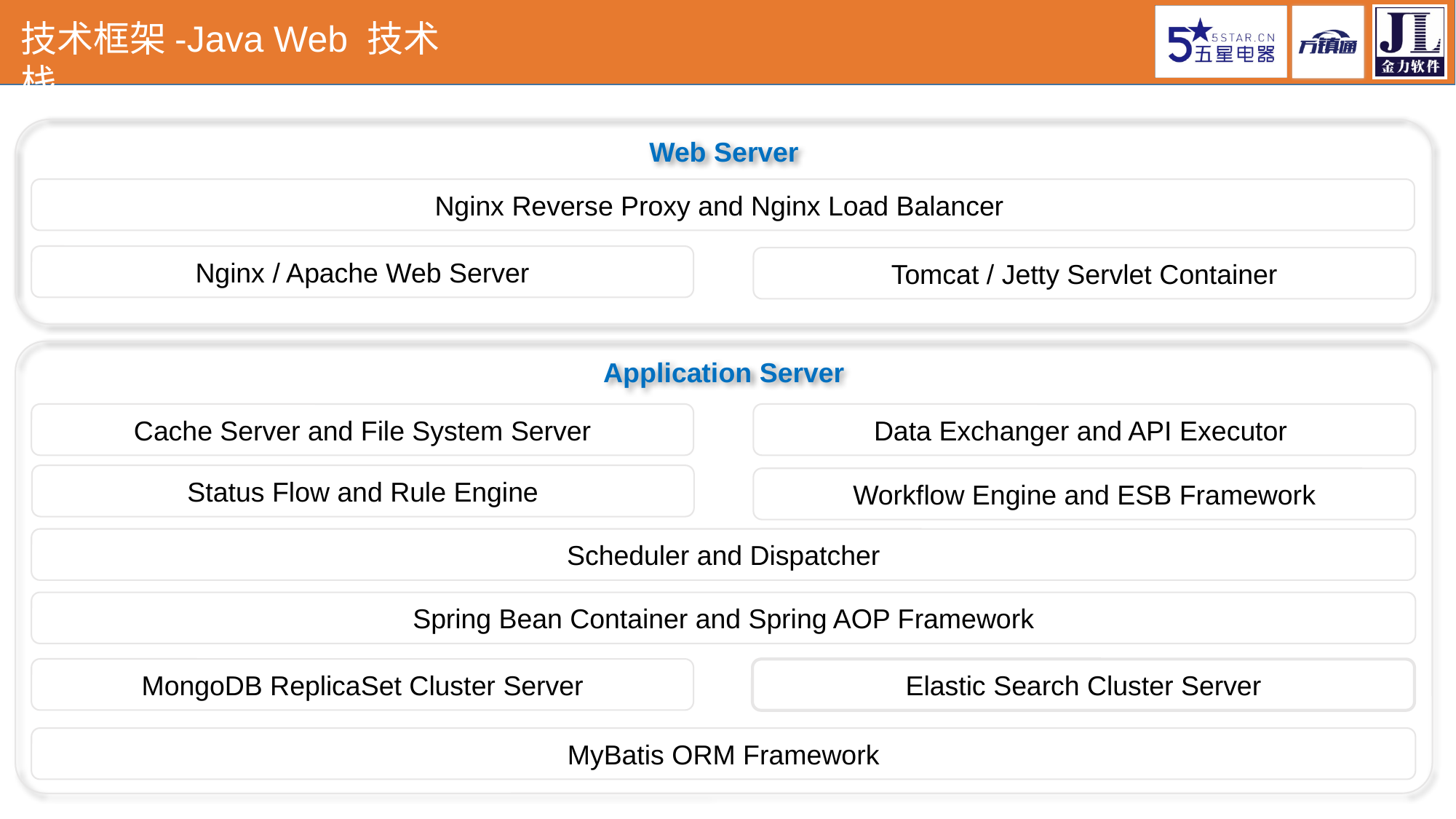

技术框架-Java Web 技术栈
Web Server
Nginx Reverse Proxy and Nginx Load Balancer
Nginx / Apache Web Server
Tomcat / Jetty Servlet Container
Application Server
Cache Server and File System Server
Data Exchanger and API Executor
Status Flow and Rule Engine
Workflow Engine and ESB Framework
Scheduler and Dispatcher
Spring Bean Container and Spring AOP Framework
MongoDB ReplicaSet Cluster Server
Elastic Search Cluster Server
MyBatis ORM Framework